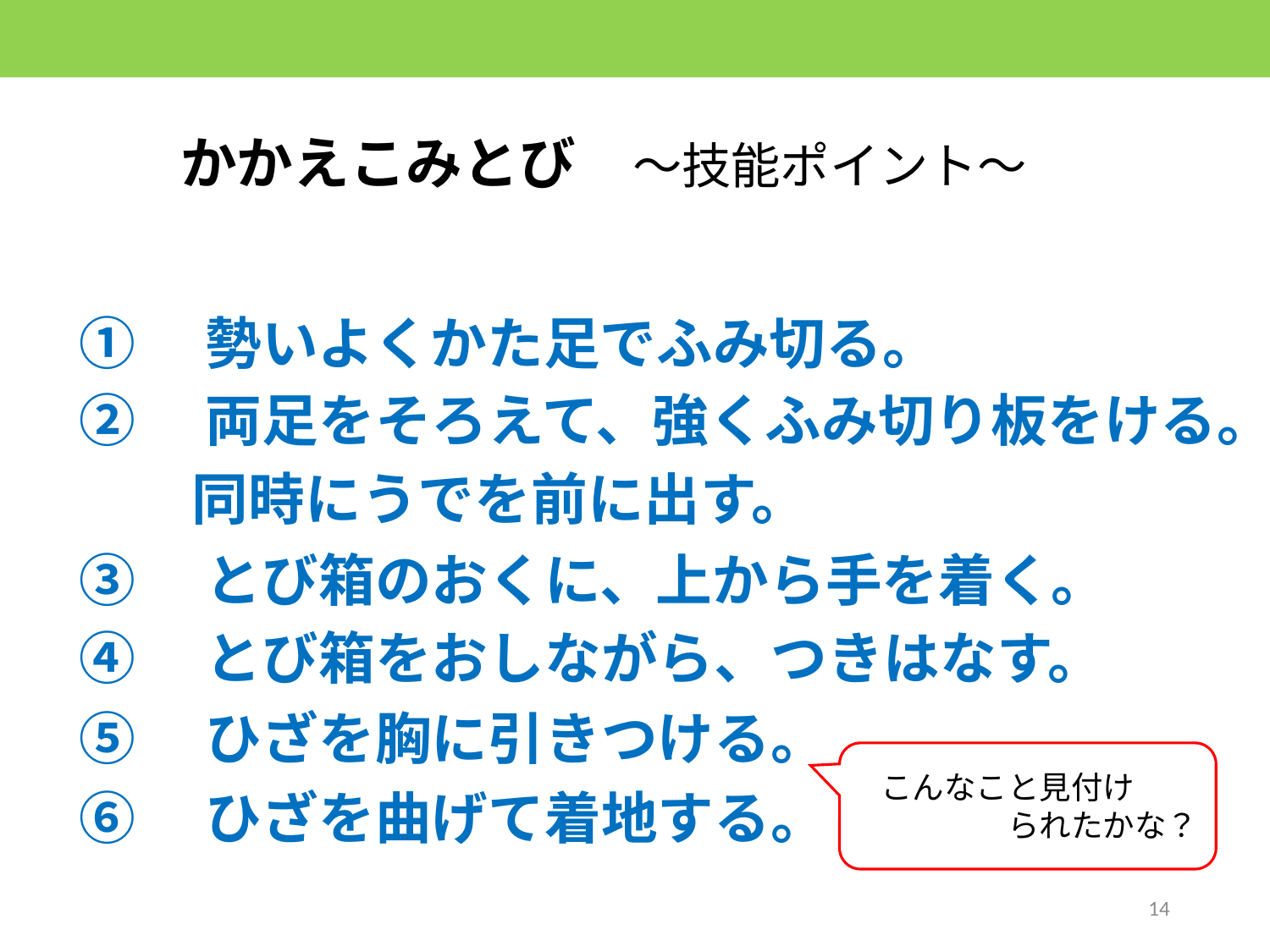

かかえこみとび　～技能ポイント～
①　勢いよくかた足でふみ切る。
②　両足をそろえて、強くふみ切り板をける。
　　同時にうでを前に出す。

③　とび箱のおくに、上から手を着く。
④　とび箱をおしながら、つきはなす。
⑤　ひざを胸に引きつける。

こんなこと見付け
　　　　られたかな？
⑥　ひざを曲げて着地する。
14